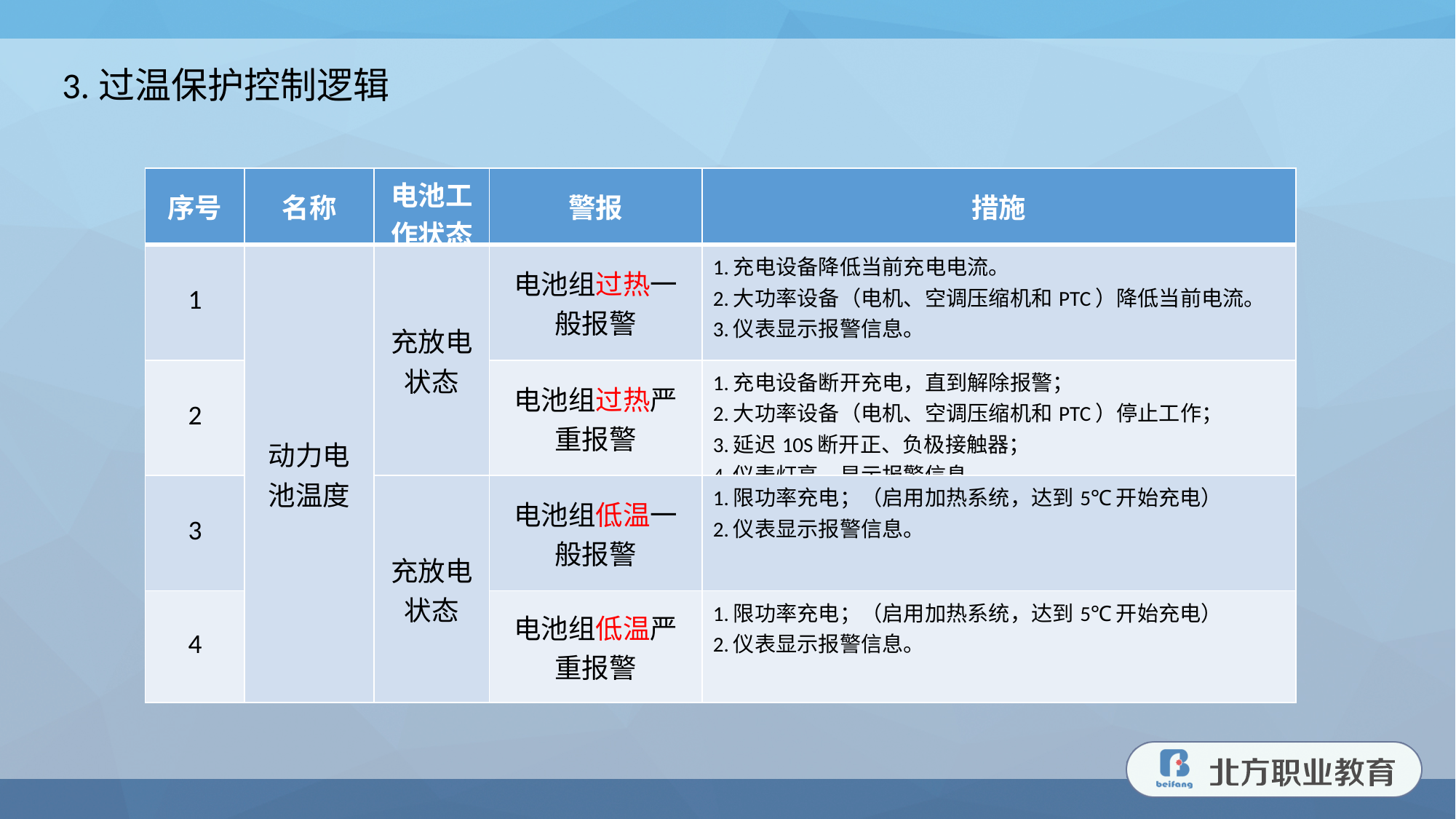

3.过温保护控制逻辑
| 序号 | 名称 | 电池工作状态 | 警报 | 措施 |
| --- | --- | --- | --- | --- |
| 1 | 动力电池温度 | 充放电状态 | 电池组过热一般报警 | 1.充电设备降低当前充电电流。 2.大功率设备（电机、空调压缩机和PTC）降低当前电流。 3.仪表显示报警信息。 |
| 2 |  |  | 电池组过热严重报警 | 1.充电设备断开充电，直到解除报警； 2.大功率设备（电机、空调压缩机和PTC）停止工作； 3.延迟10S断开正、负极接触器； 4.仪表灯亮，显示报警信息。 |
| 3 |  | 充放电状态 | 电池组低温一般报警 | 1.限功率充电；（启用加热系统，达到5℃开始充电） 2.仪表显示报警信息。 |
| 4 |  |  | 电池组低温严重报警 | 1.限功率充电；（启用加热系统，达到5℃开始充电） 2.仪表显示报警信息。 |